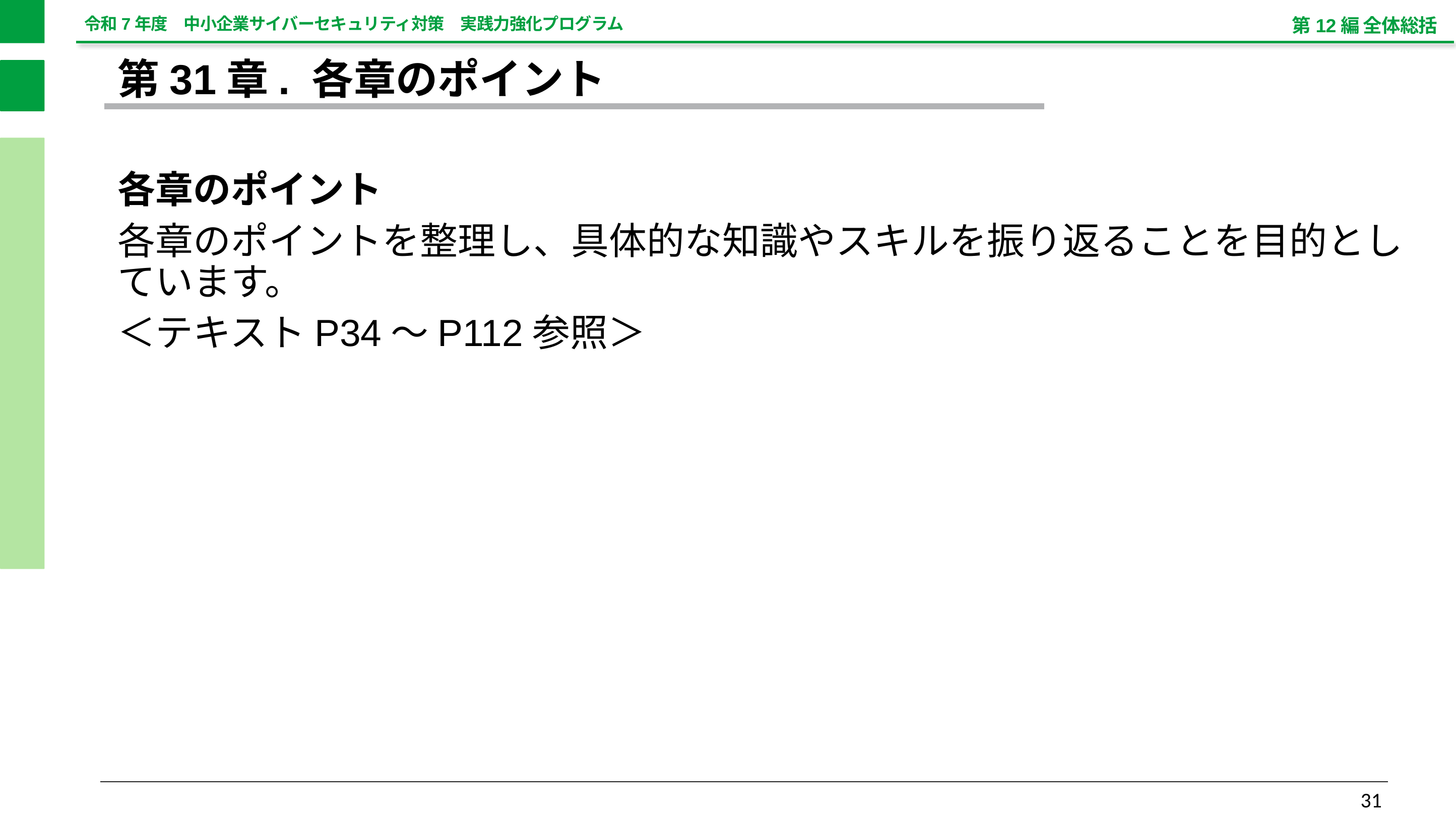

第12編 全体総括
第31章. 各章のポイント
各章のポイント
各章のポイントを整理し、具体的な知識やスキルを振り返ることを目的としています。
＜テキストP34～P112参照＞